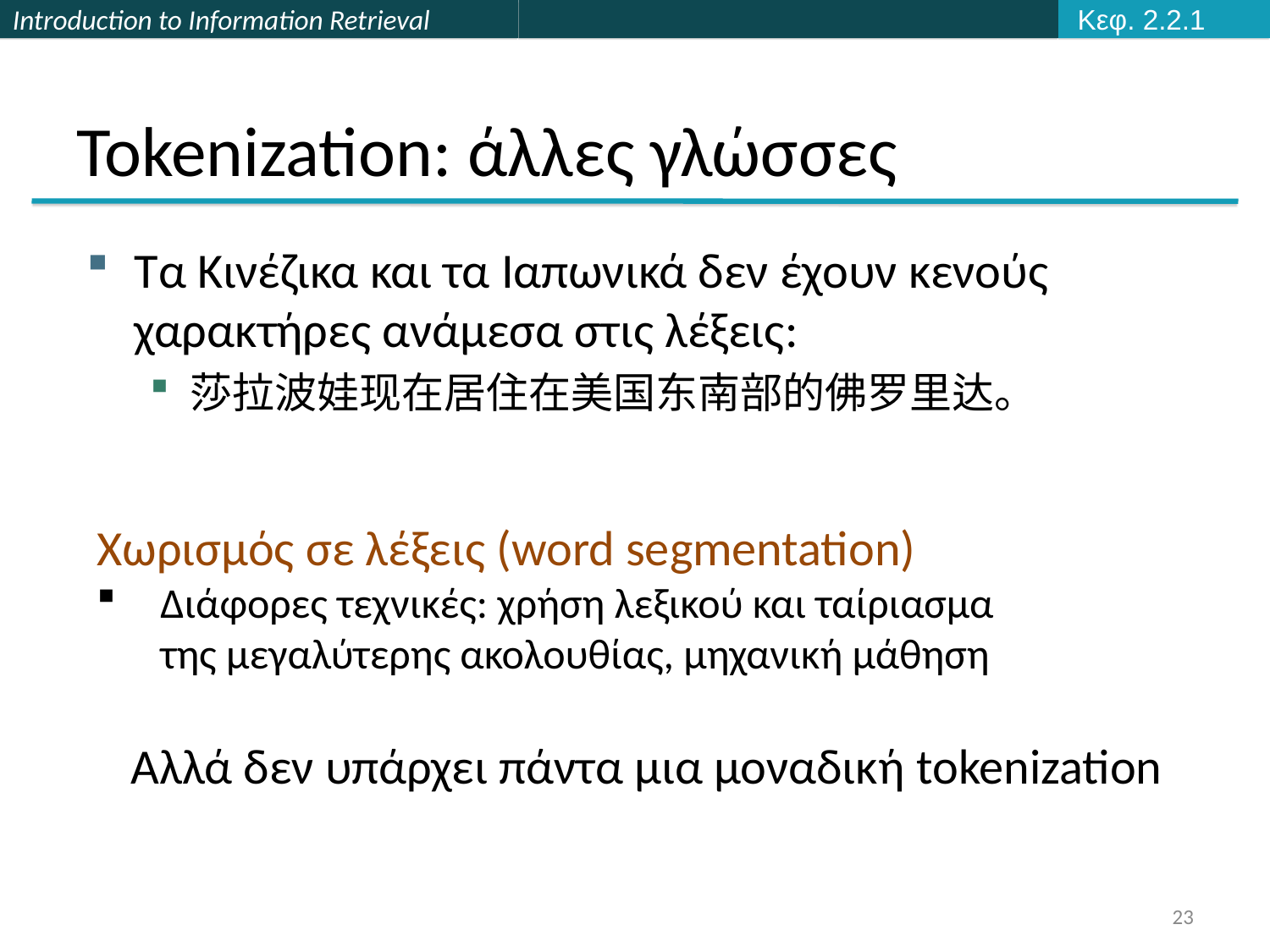

Κεφ. 2.2.1
# Tokenization: άλλες γλώσσες
Τα Κινέζικα και τα Ιαπωνικά δεν έχουν κενούς χαρακτήρες ανάμεσα στις λέξεις:
莎拉波娃现在居住在美国东南部的佛罗里达。
Χωρισμός σε λέξεις (word segmentation)
Διάφορες τεχνικές: χρήση λεξικού και ταίριασμα της μεγαλύτερης ακολουθίας, μηχανική μάθηση
Αλλά δεν υπάρχει πάντα μια μοναδική tokenization
23